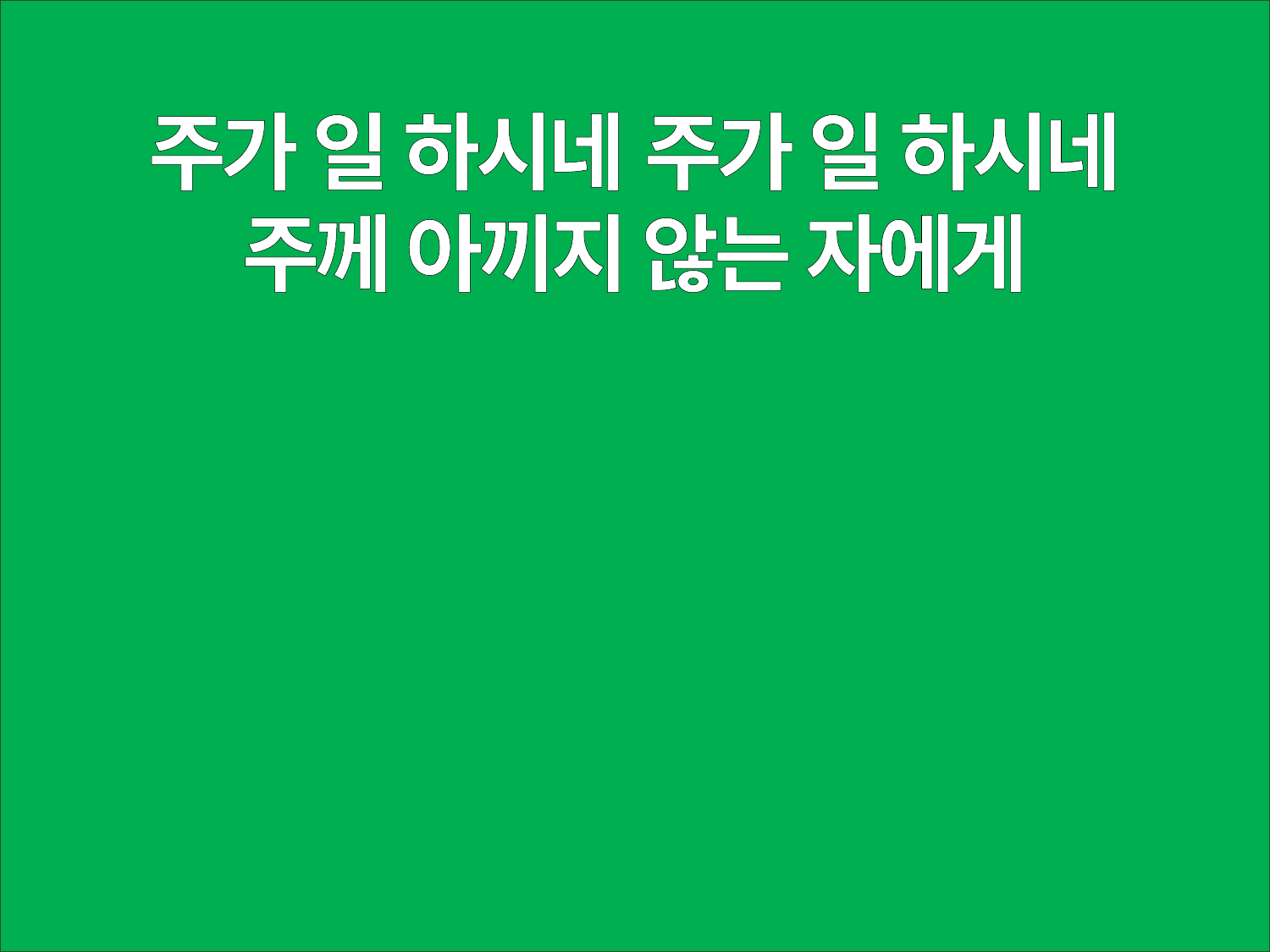

주가 일 하시네 주가 일 하시네
주께 아끼지 않는 자에게